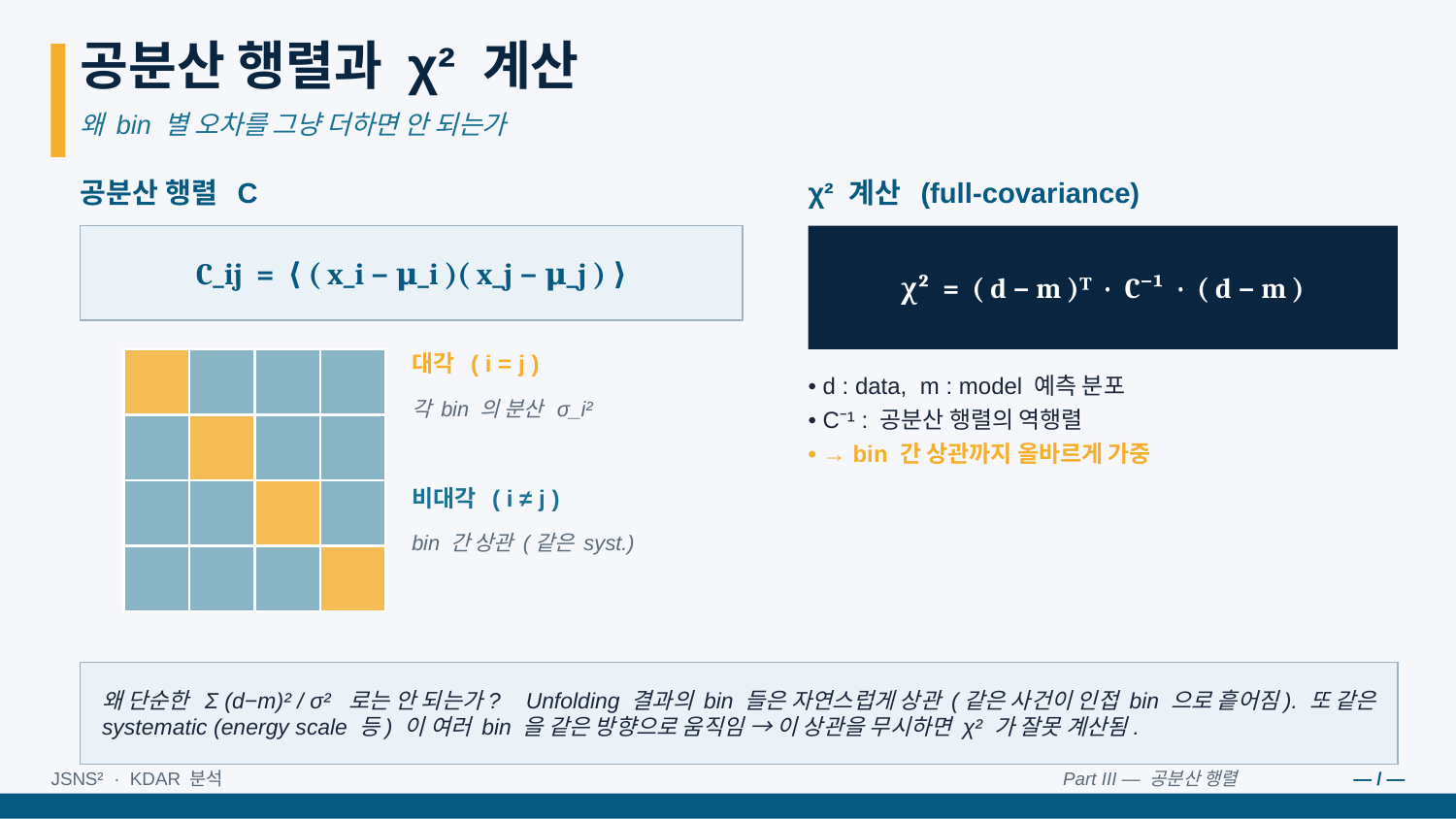

공분산 행렬과 χ² 계산

왜 bin 별 오차를 그냥 더하면 안 되는가
공분산 행렬  C
χ² 계산  (full-covariance)

C_ij  =  ⟨ ( x_i − μ_i )( x_j − μ_j ) ⟩

χ²  =  ( d − m )ᵀ  ·  C⁻¹  ·  ( d − m )

대각  ( i = j )
• d : data,  m : model 예측 분포
• C⁻¹ : 공분산 행렬의 역행렬
• → bin 간 상관까지 올바르게 가중
각 bin 의 분산  σ_i²

비대각  ( i ≠ j )
bin 간 상관 (같은 syst.)

왜 단순한  Σ (d−m)² / σ²  로는 안 되는가?    Unfolding 결과의 bin 들은 자연스럽게 상관 (같은 사건이 인접 bin 으로 흩어짐). 또 같은 systematic (energy scale 등) 이 여러 bin 을 같은 방향으로 움직임 → 이 상관을 무시하면 χ² 가 잘못 계산됨.
JSNS²  ·  KDAR 분석
Part III — 공분산 행렬
— / —